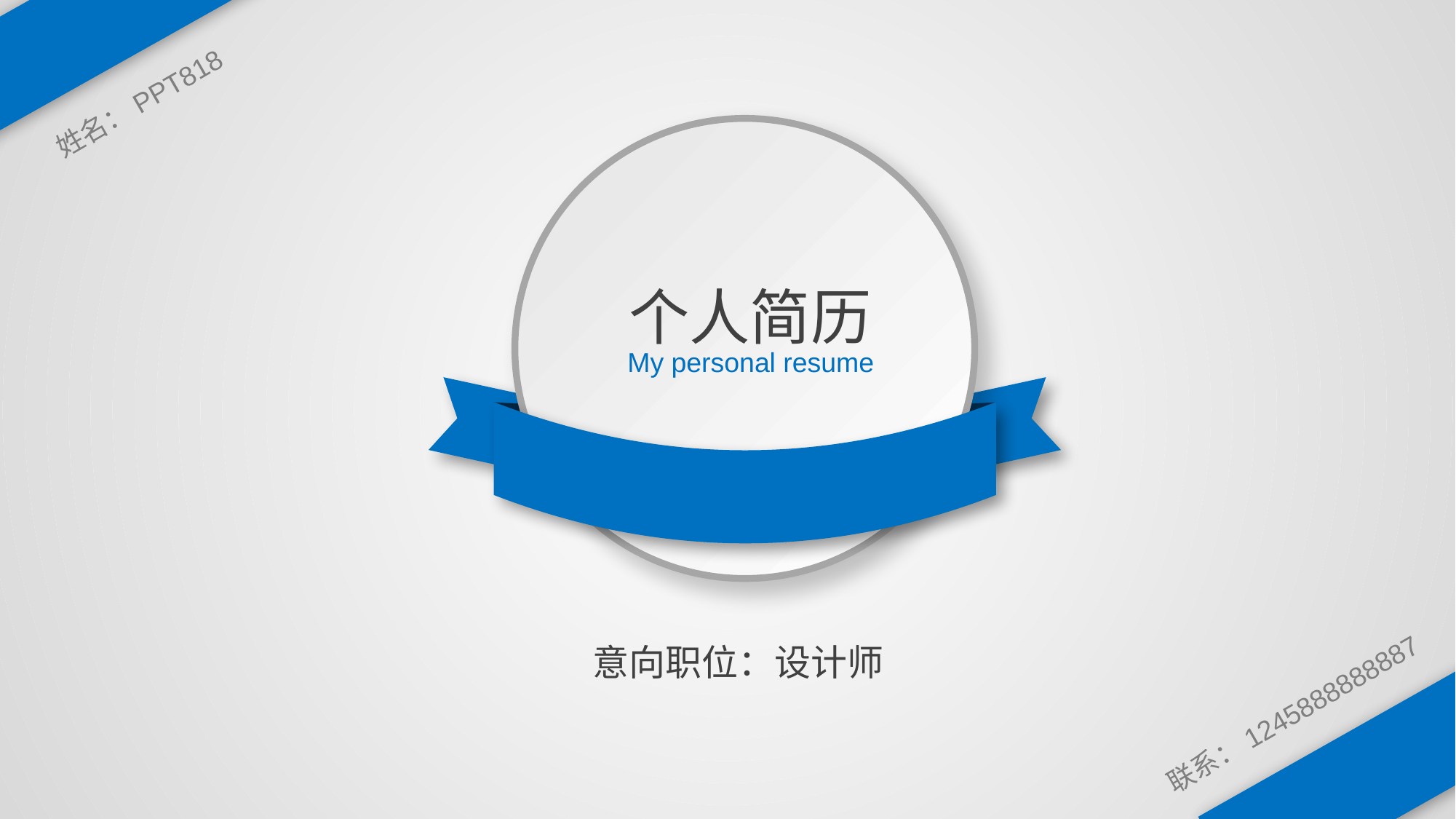

姓名：PPT818

个人简历
My personal resume

意向职位：设计师
联系：1245888888887